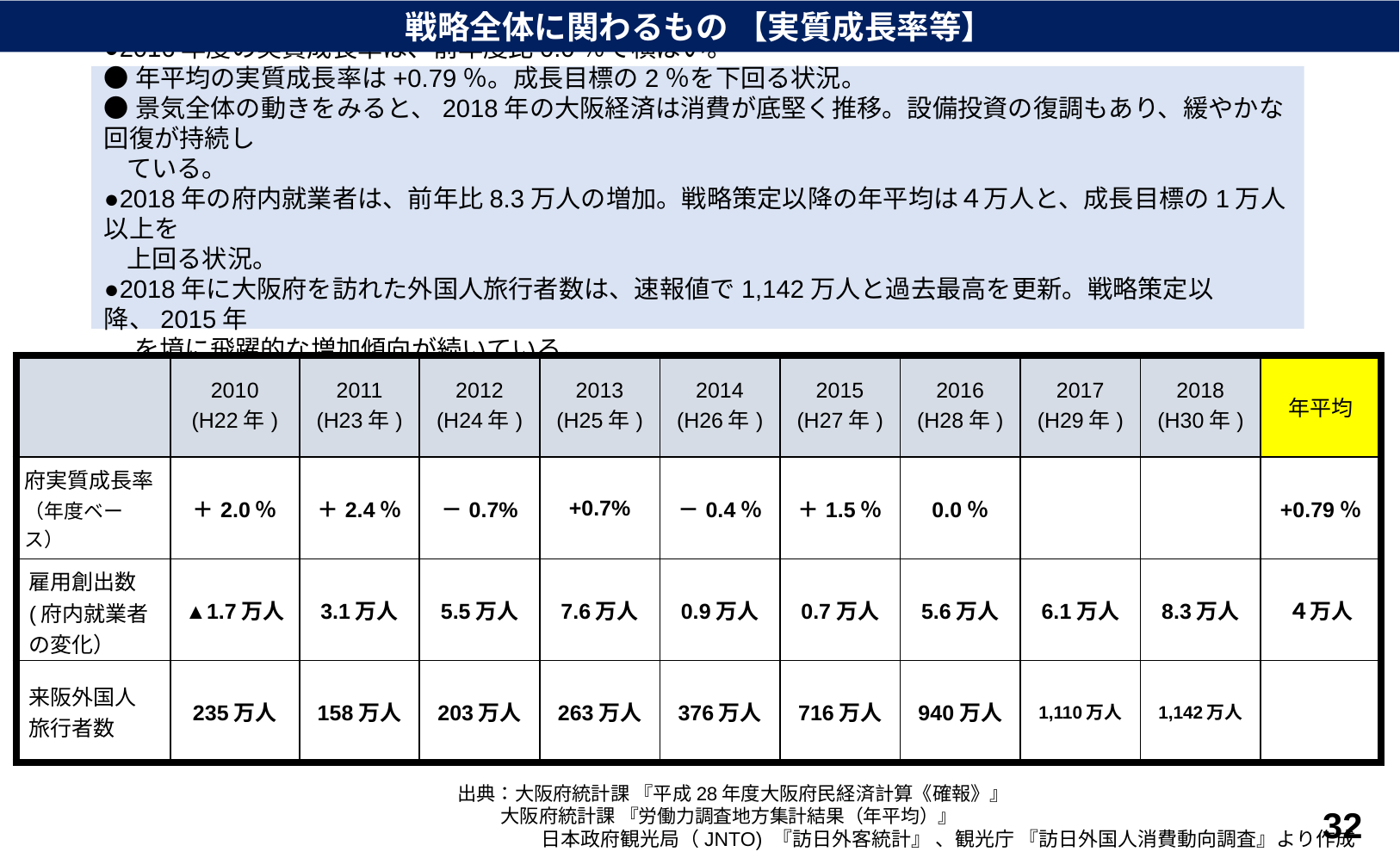

戦略全体に関わるもの 【実質成長率等】
●2016年度の実質成長率は、前年度比0.0％で横ばい。
●年平均の実質成長率は+0.79％。成長目標の2％を下回る状況。
●景気全体の動きをみると、2018年の大阪経済は消費が底堅く推移。設備投資の復調もあり、緩やかな回復が持続し
   ている。
●2018年の府内就業者は、前年比8.3万人の増加。戦略策定以降の年平均は４万人と、成長目標の1万人以上を
   上回る状況。
●2018年に大阪府を訪れた外国人旅行者数は、速報値で1,142万人と過去最高を更新。戦略策定以降、2015年
　 を境に飛躍的な増加傾向が続いている。

|  | 2010 (H22年) | 2011 (H23年) | 2012 (H24年) | 2013 (H25年) | 2014 (H26年) | 2015 (H27年) | 2016 (H28年) | 2017 (H29年) | 2018 (H30年) | 年平均 |
| --- | --- | --- | --- | --- | --- | --- | --- | --- | --- | --- |
| 府実質成長率 （年度ベース） | ＋2.0％ | ＋2.4％ | －0.7% | +0.7% | －0.4％ | ＋1.5％ | 0.0％ |  |  | +0.79％ |
| 雇用創出数 (府内就業者の変化） | ▲1.7万人 | 3.1万人 | 5.5万人 | 7.6万人 | 0.9万人 | 0.7万人 | 5.6万人 | 6.1万人 | 8.3万人 | ４万人 |
| 来阪外国人旅行者数 | 235万人 | 158万人 | 203万人 | 263万人 | 376万人 | 716万人 | 940万人 | 1,110万人 | 1,142万人 |  |
出典：大阪府統計課 『平成28年度大阪府民経済計算《確報》』
         大阪府統計課 『労働力調査地方集計結果（年平均）』
　　　　 日本政府観光局（JNTO) 『訪日外客統計』 、観光庁 『訪日外国人消費動向調査』より作成
32